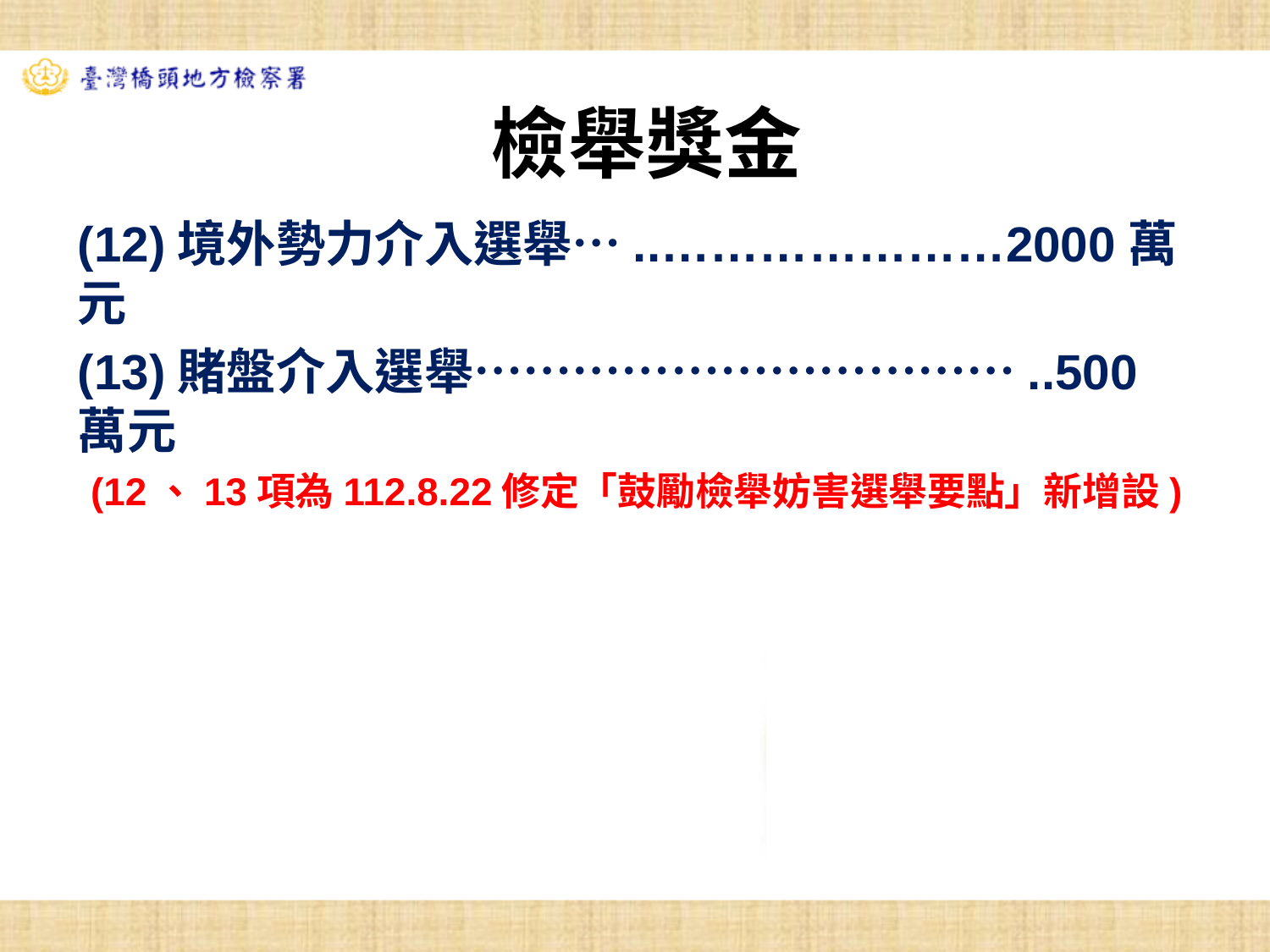

# 檢舉獎金
(12)境外勢力介入選舉…..…………………2000萬元
(13)賭盤介入選舉……………………………..500萬元
(12、13項為112.8.22修定「鼓勵檢舉妨害選舉要點」新增設)